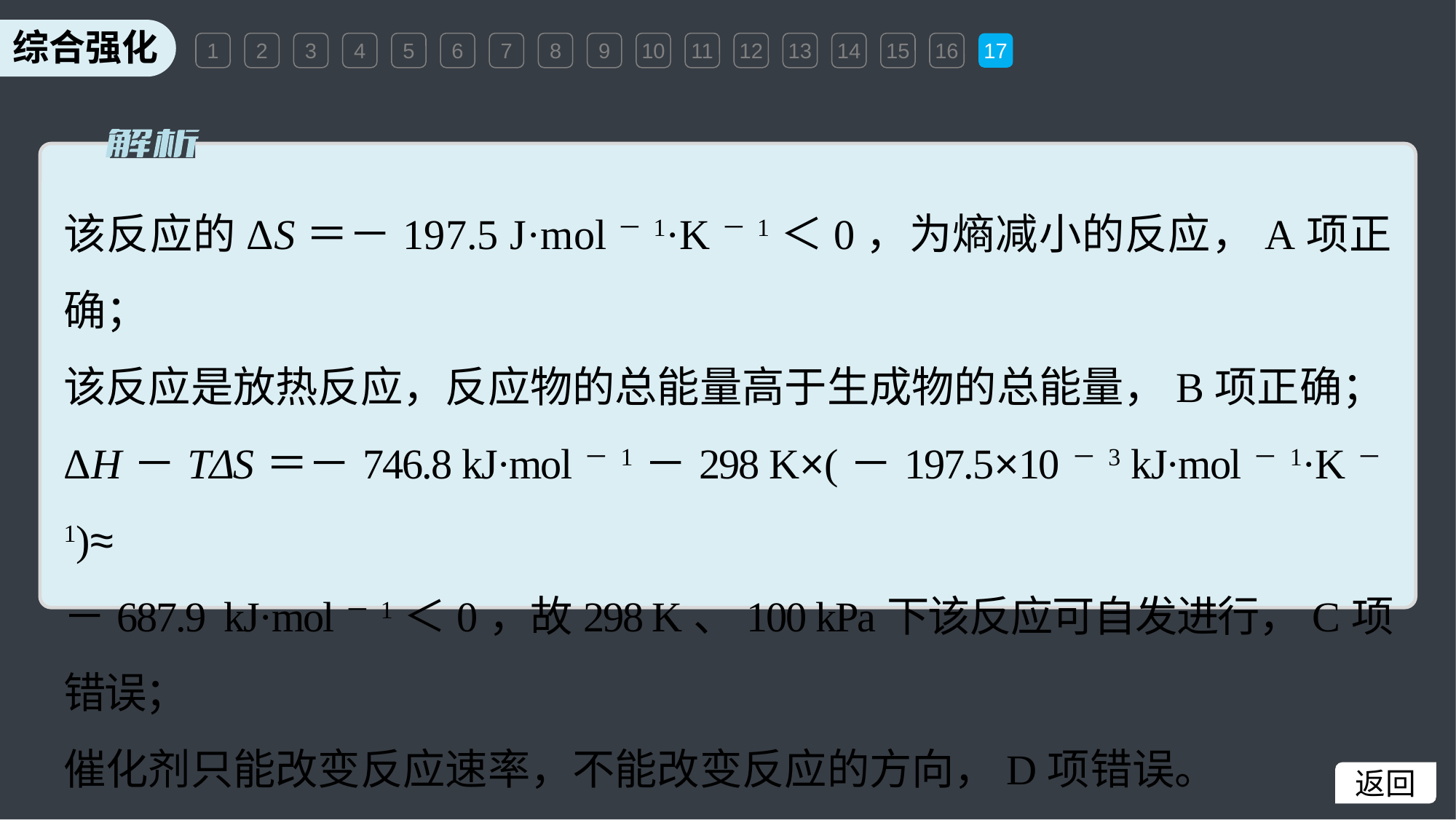

1
2
3
4
5
6
7
8
9
10
11
12
13
14
15
16
17

该反应的ΔS＝－197.5 J·mol－1·K－1＜0，为熵减小的反应，A项正确；
该反应是放热反应，反应物的总能量高于生成物的总能量，B项正确；
ΔH－TΔS＝－746.8 kJ·mol－1－298 K×(－197.5×10－3 kJ·mol－1·K－1)≈
－687.9  kJ·mol－1＜0，故298 K、100 kPa下该反应可自发进行，C项错误；
催化剂只能改变反应速率，不能改变反应的方向，D项错误。
返回